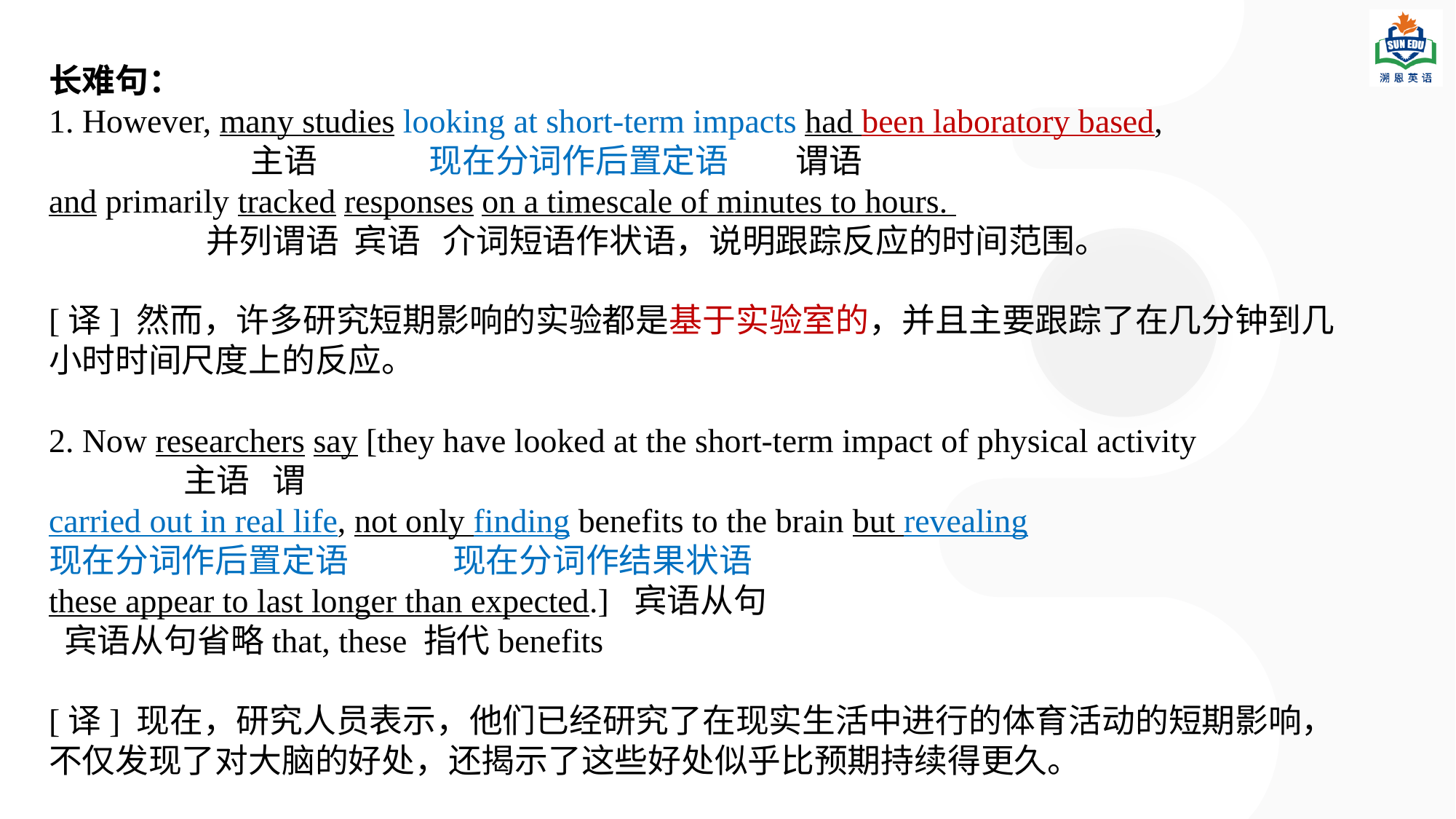

长难句：
1. However, many studies looking at short-term impacts had been laboratory based,
                          主语               现在分词作后置定语         谓语
and primarily tracked responses on a timescale of minutes to hours.
                    并列谓语  宾语   介词短语作状语，说明跟踪反应的时间范围。

[译] 然而，许多研究短期影响的实验都是基于实验室的，并且主要跟踪了在几分钟到几小时时间尺度上的反应。

2. Now researchers say [they have looked at the short-term impact of physical activity
                 主语   谓
carried out in real life, not only finding benefits to the brain but revealing
现在分词作后置定语              现在分词作结果状语
these appear to last longer than expected.]  宾语从句
 宾语从句省略that, these 指代benefits

[译] 现在，研究人员表示，他们已经研究了在现实生活中进行的体育活动的短期影响，
不仅发现了对大脑的好处，还揭示了这些好处似乎比预期持续得更久。